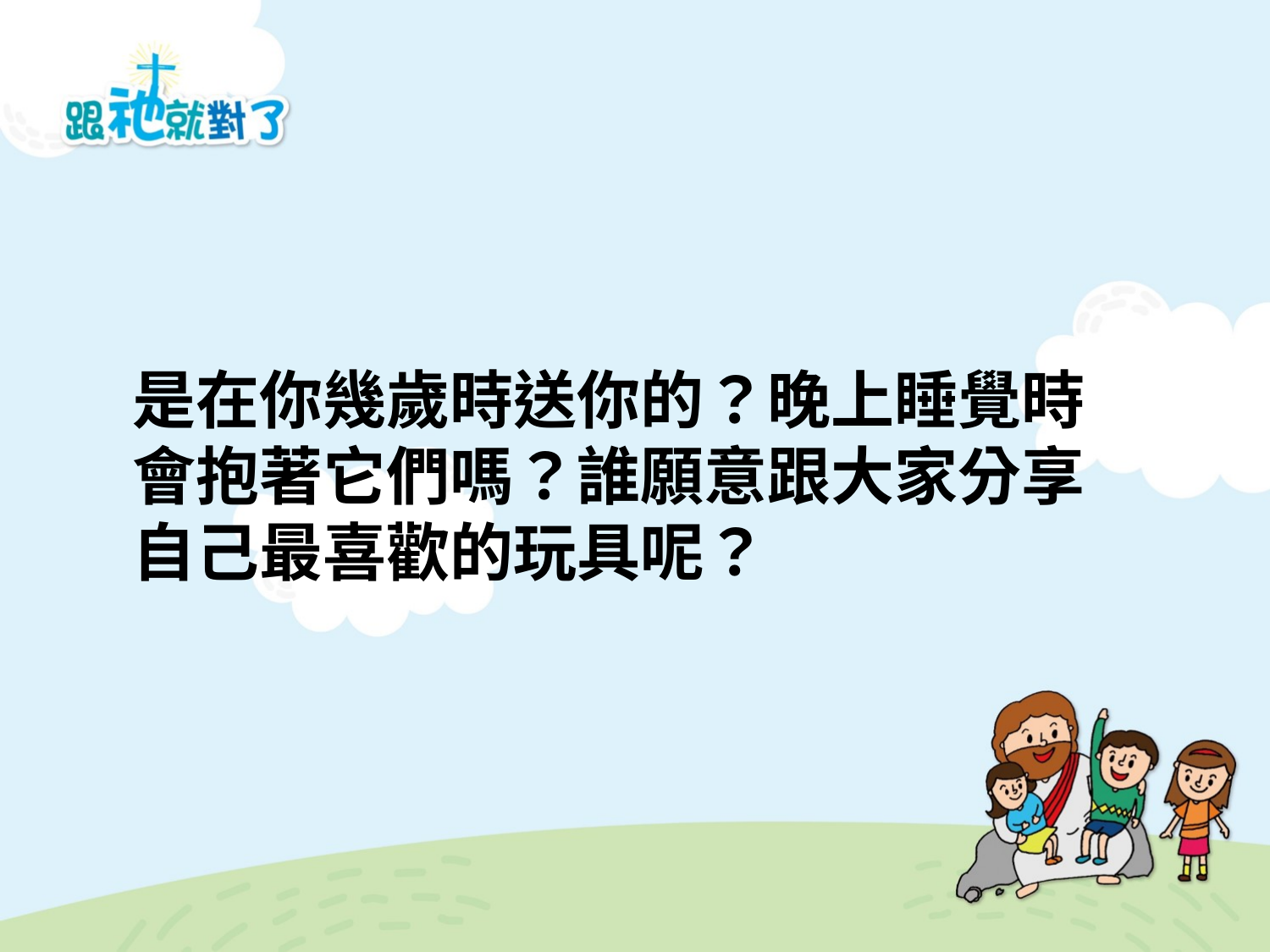

是在你幾歲時送你的？晚上睡覺時會抱著它們嗎？誰願意跟大家分享自己最喜歡的玩具呢？